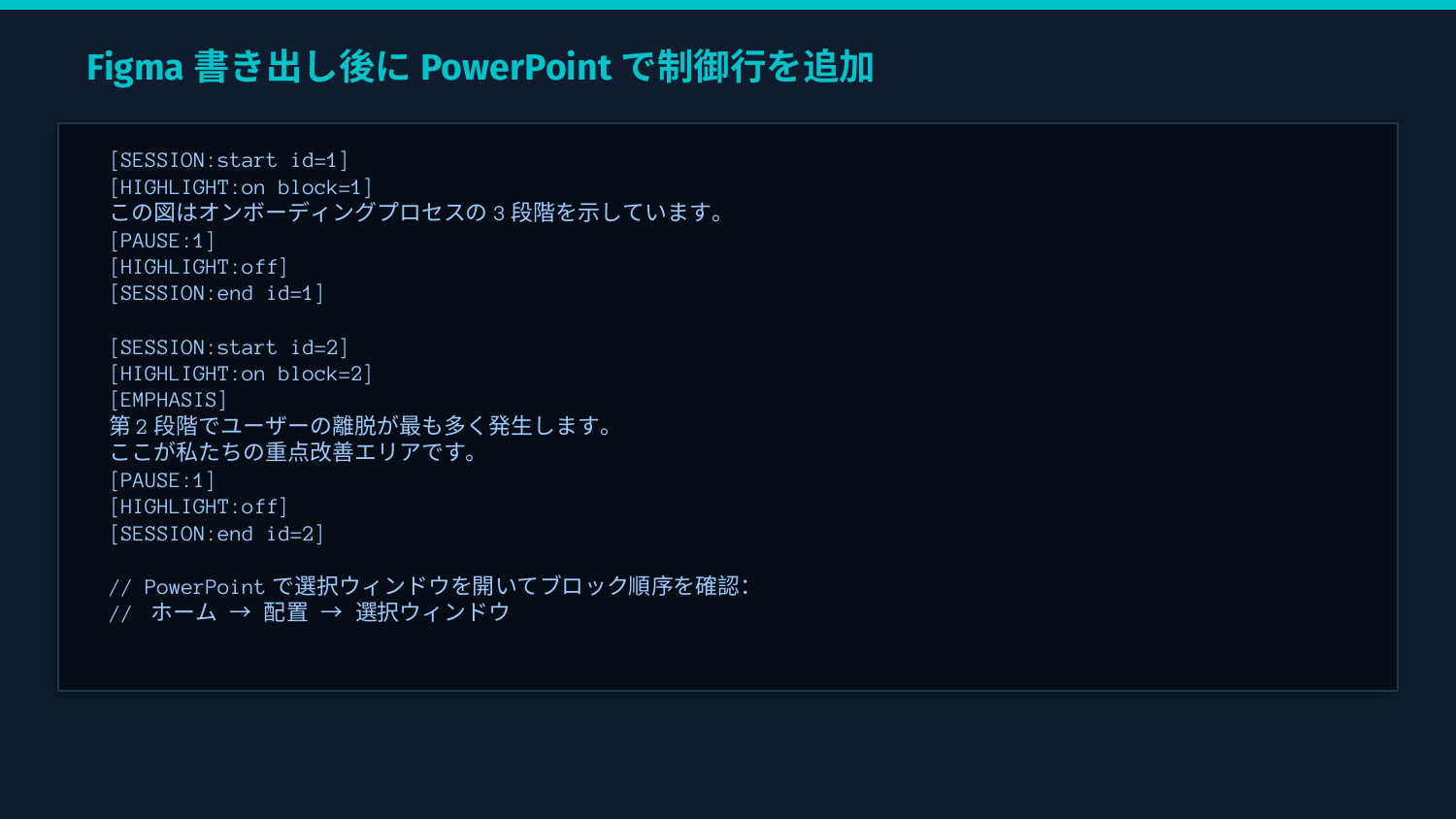

Figma書き出し後にPowerPointで制御行を追加

[SESSION:start id=1]
[HIGHLIGHT:on block=1]
この図はオンボーディングプロセスの3段階を示しています。
[PAUSE:1]
[HIGHLIGHT:off]
[SESSION:end id=1]

[SESSION:start id=2]
[HIGHLIGHT:on block=2]
[EMPHASIS]
第2段階でユーザーの離脱が最も多く発生します。
ここが私たちの重点改善エリアです。
[PAUSE:1]
[HIGHLIGHT:off]
[SESSION:end id=2]

// PowerPointで選択ウィンドウを開いてブロック順序を確認：
// ホーム → 配置 → 選択ウィンドウ